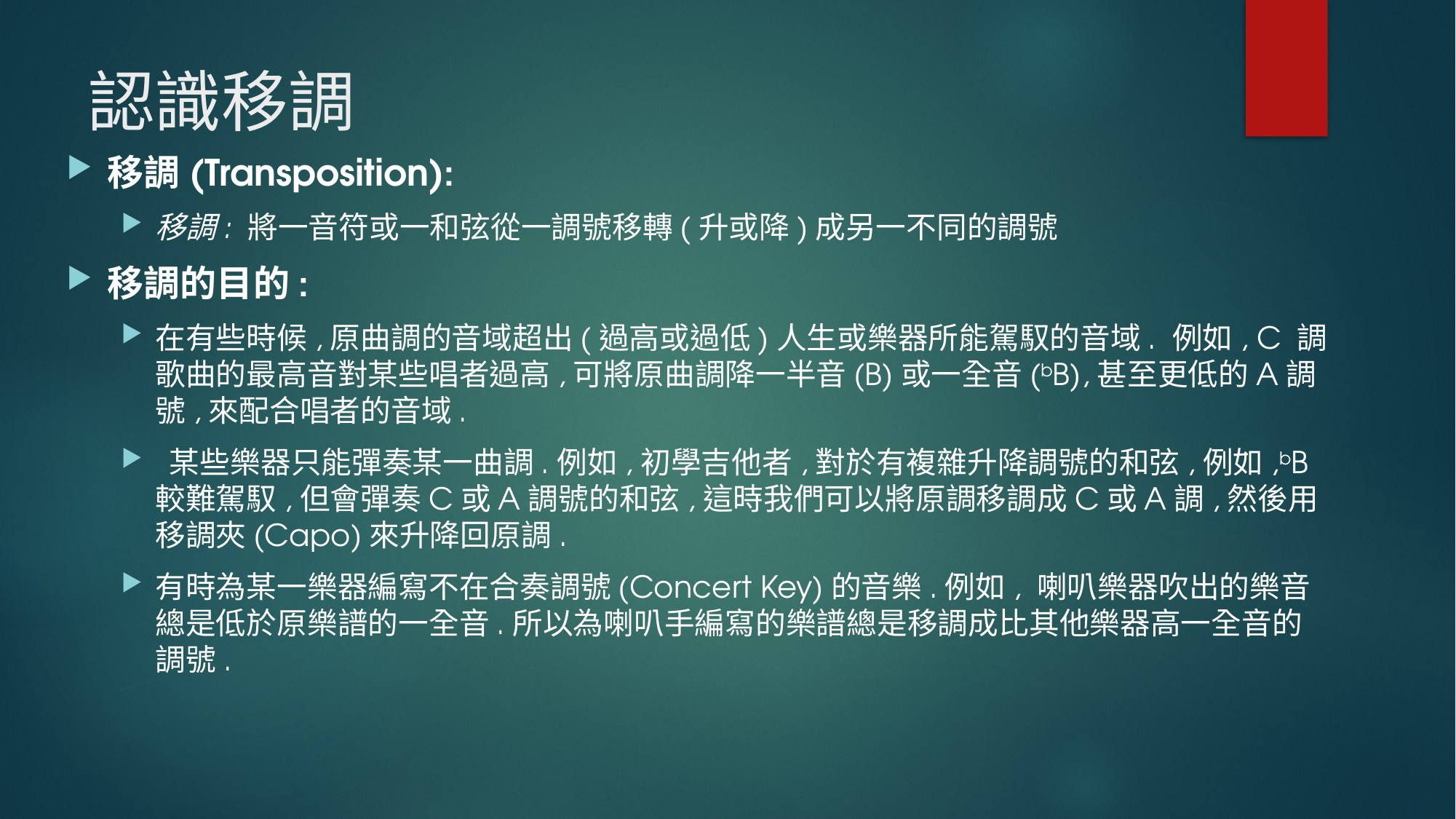

# 認識移調
移調(Transposition):
移調: 將一音符或一和弦從一調號移轉(升或降)成另一不同的調號
移調的目的:
在有些時候,原曲調的音域超出(過高或過低)人生或樂器所能駕馭的音域. 例如, C 調歌曲的最高音對某些唱者過高,可將原曲調降一半音(B)或一全音(bB),甚至更低的A調號,來配合唱者的音域.
 某些樂器只能彈奏某一曲調.例如,初學吉他者,對於有複雜升降調號的和弦,例如,bB較難駕馭,但會彈奏C或A調號的和弦,這時我們可以將原調移調成C或A調,然後用移調夾(Capo)來升降回原調.
有時為某一樂器編寫不在合奏調號(Concert Key)的音樂.例如, 喇叭樂器吹出的樂音總是低於原樂譜的一全音.所以為喇叭手編寫的樂譜總是移調成比其他樂器高一全音的調號.